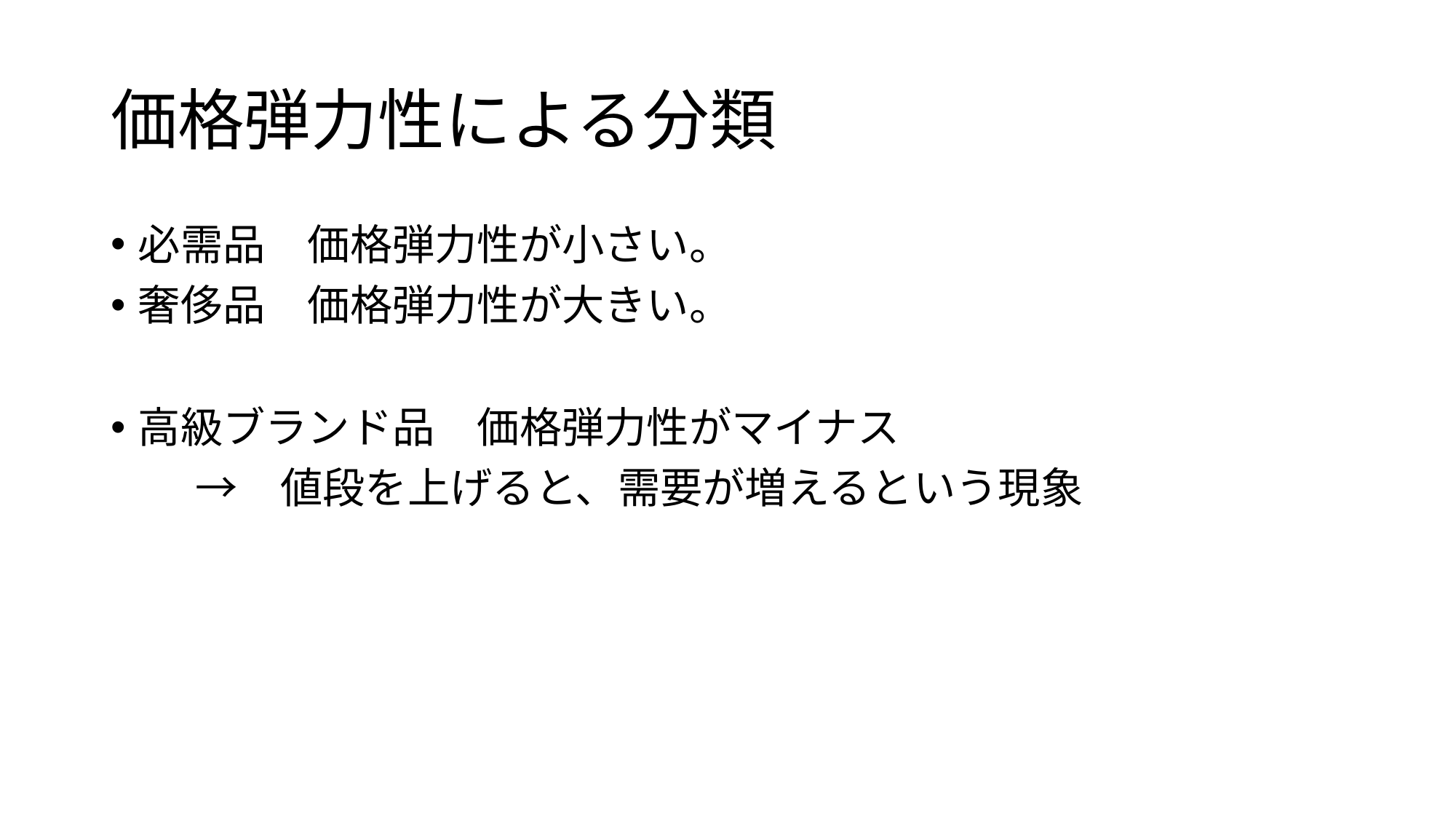

# 価格弾力性による分類
必需品　価格弾力性が小さい。
奢侈品　価格弾力性が大きい。

高級ブランド品　価格弾力性がマイナス
　　→　値段を上げると、需要が増えるという現象